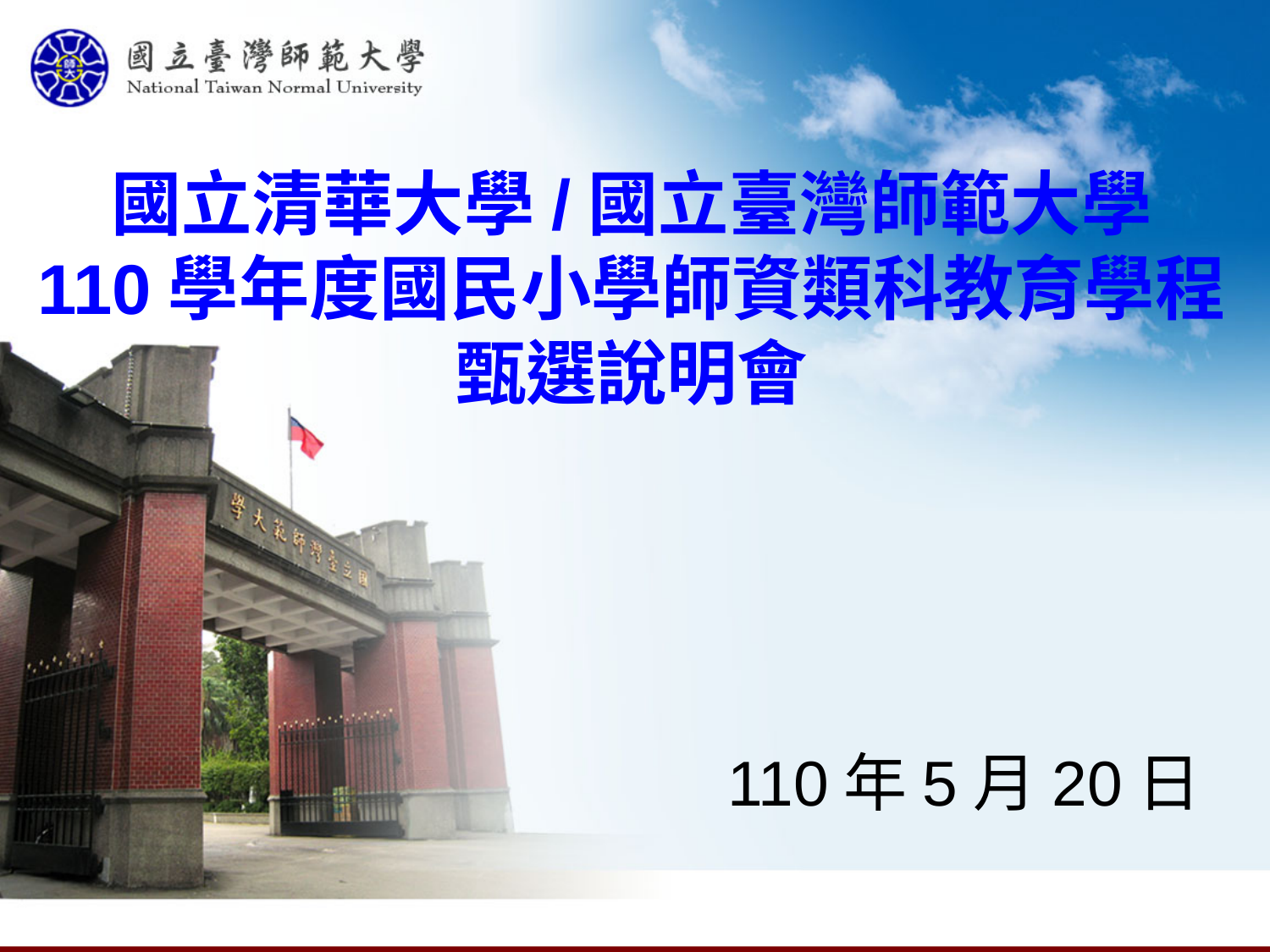

# 國立清華大學/國立臺灣師範大學 110學年度國民小學師資類科教育學程 甄選說明會
110年5月20日